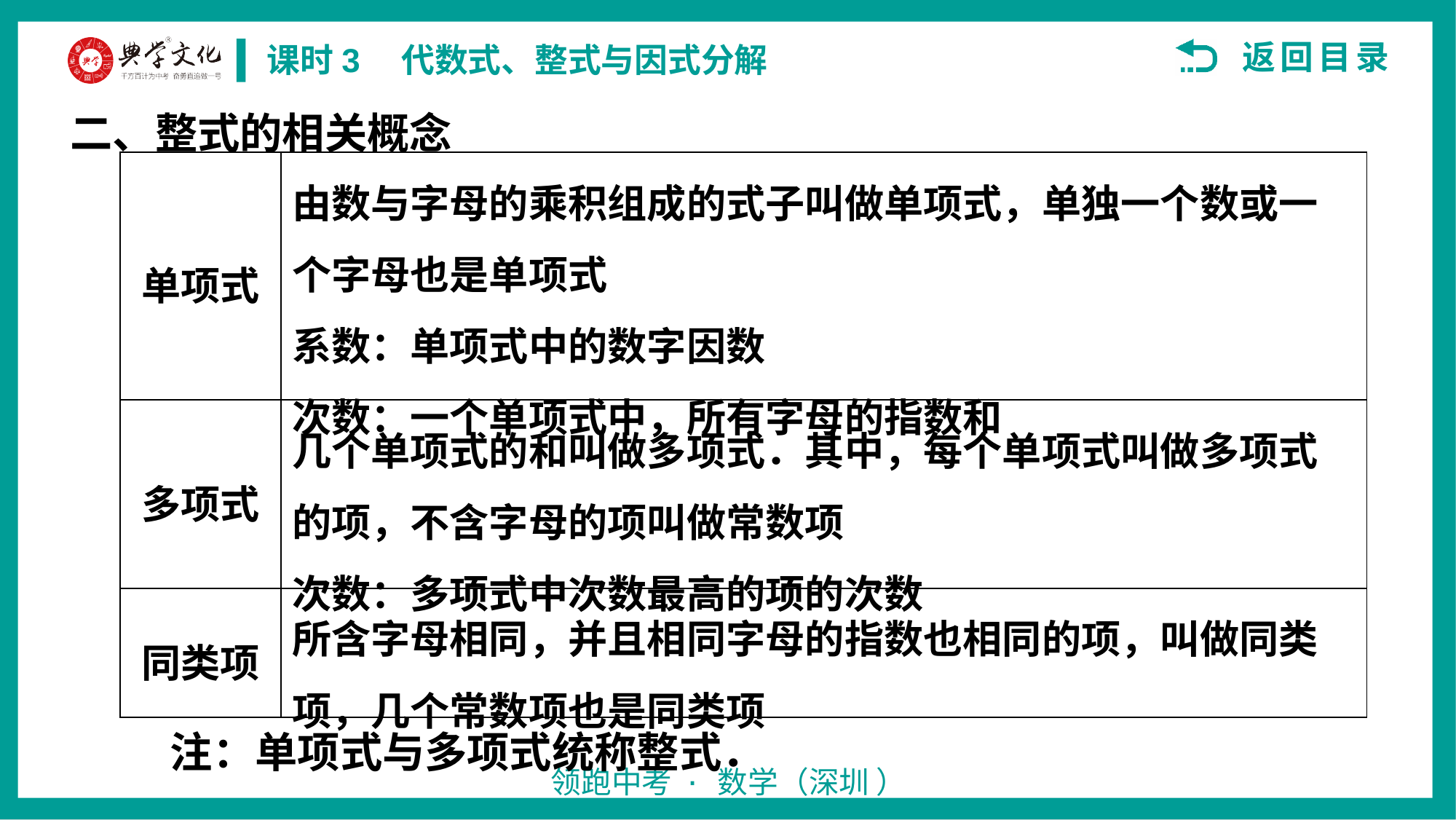

二、整式的相关概念

| 单项式 | 由数与字母的乘积组成的式子叫做单项式，单独一个数或一个字母也是单项式 系数：单项式中的数字因数 次数：一个单项式中，所有字母的指数和 |
| --- | --- |
| 多项式 | 几个单项式的和叫做多项式．其中，每个单项式叫做多项式的项，不含字母的项叫做常数项 次数：多项式中次数最高的项的次数 |
| 同类项 | 所含字母相同，并且相同字母的指数也相同的项，叫做同类项，几个常数项也是同类项 |
注：单项式与多项式统称整式．